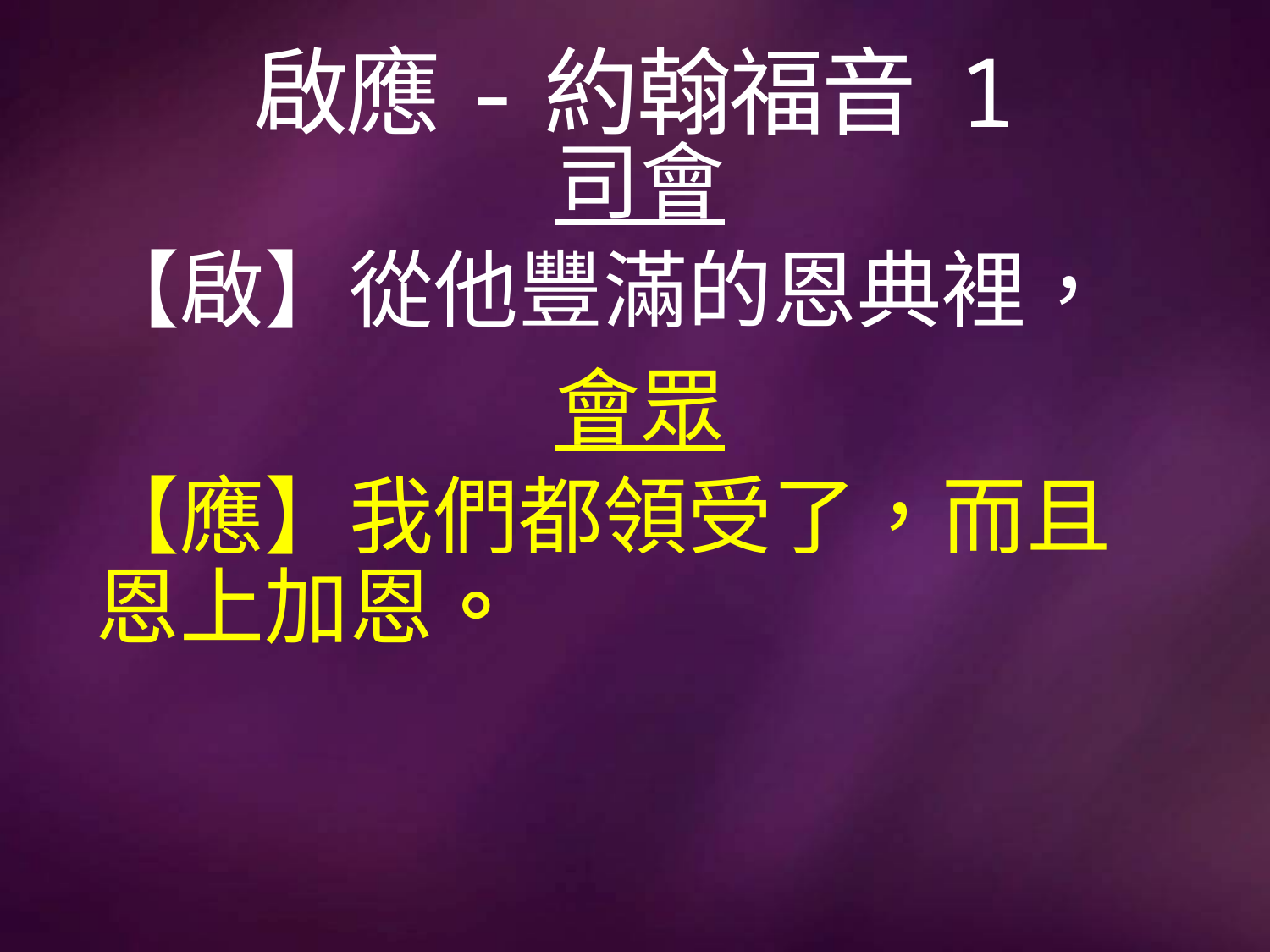

# 啟應-約翰福音 1
司會
【啟】從他豐滿的恩典裡，

會眾
【應】我們都領受了，而且恩上加恩。